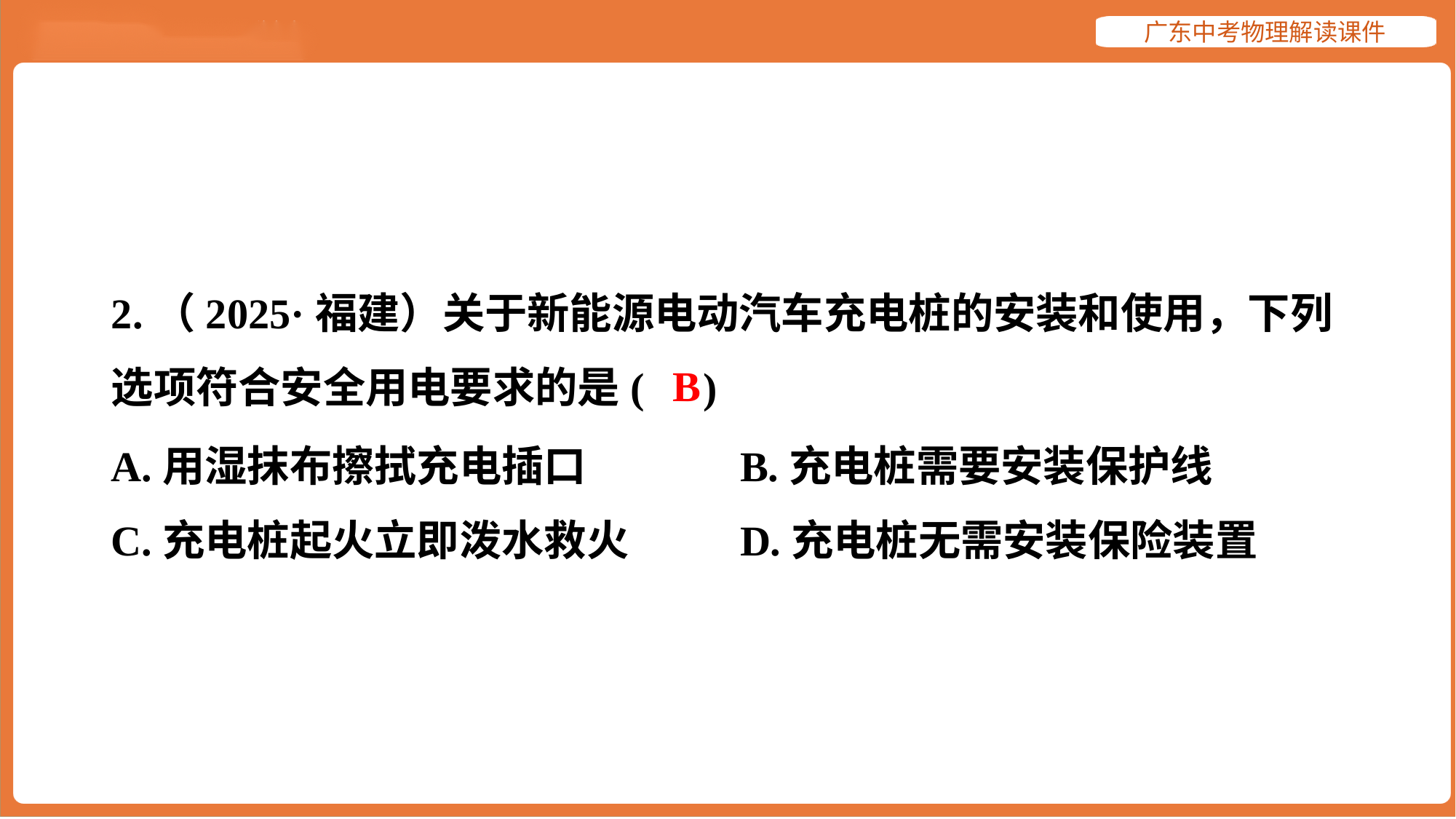

2.（2025·福建）关于新能源电动汽车充电桩的安装和使用，下列
选项符合安全用电要求的是(     )
B
A.用湿抹布擦拭充电插口	B.充电桩需要安装保护线
C.充电桩起火立即泼水救火	D.充电桩无需安装保险装置